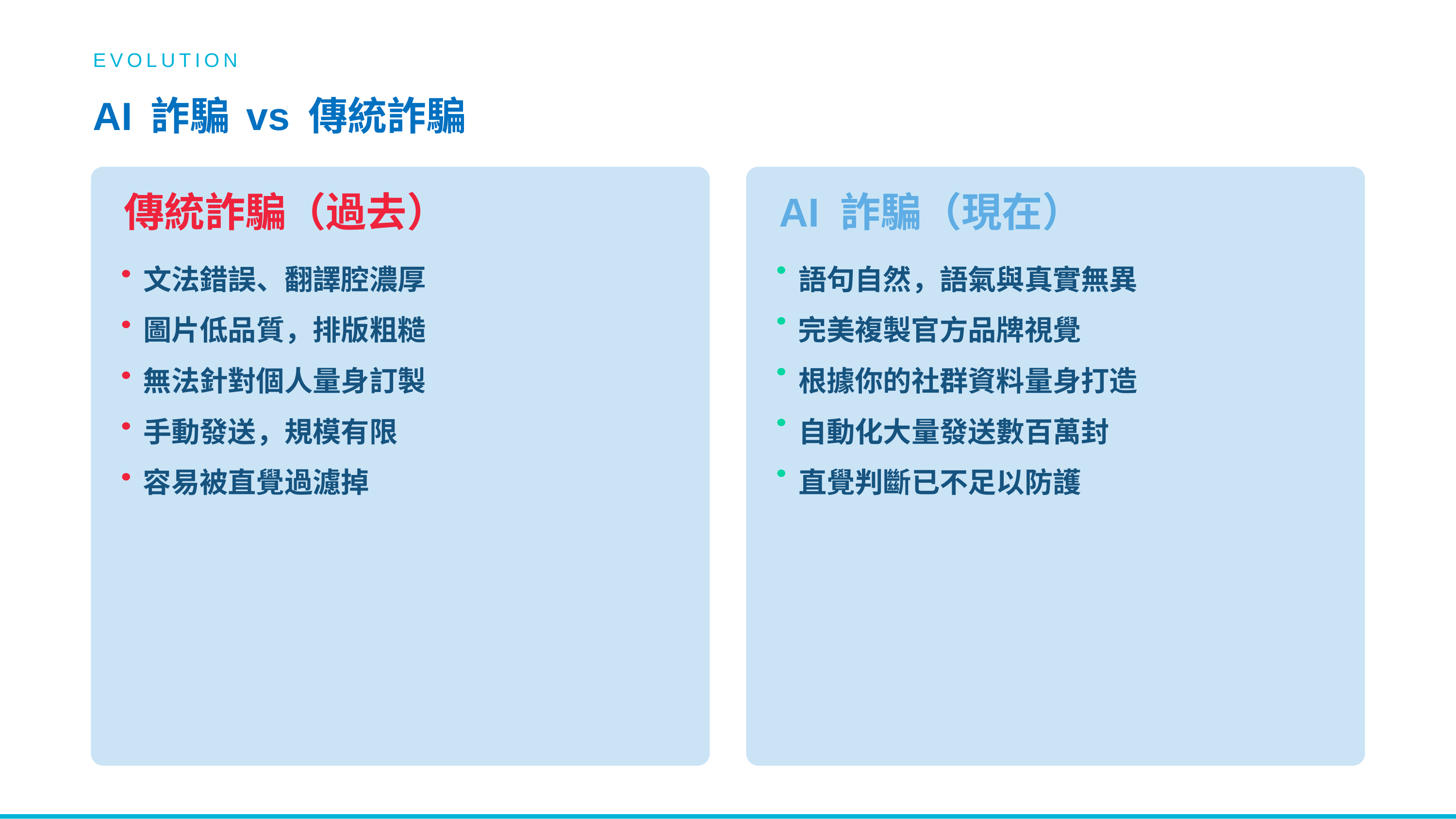

EVOLUTION
AI 詐騙 vs 傳統詐騙

傳統詐騙（過去）
AI 詐騙（現在）
文法錯誤、翻譯腔濃厚
語句自然，語氣與真實無異

圖片低品質，排版粗糙
完美複製官方品牌視覺

無法針對個人量身訂製
根據你的社群資料量身打造

手動發送，規模有限
自動化大量發送數百萬封

容易被直覺過濾掉
直覺判斷已不足以防護